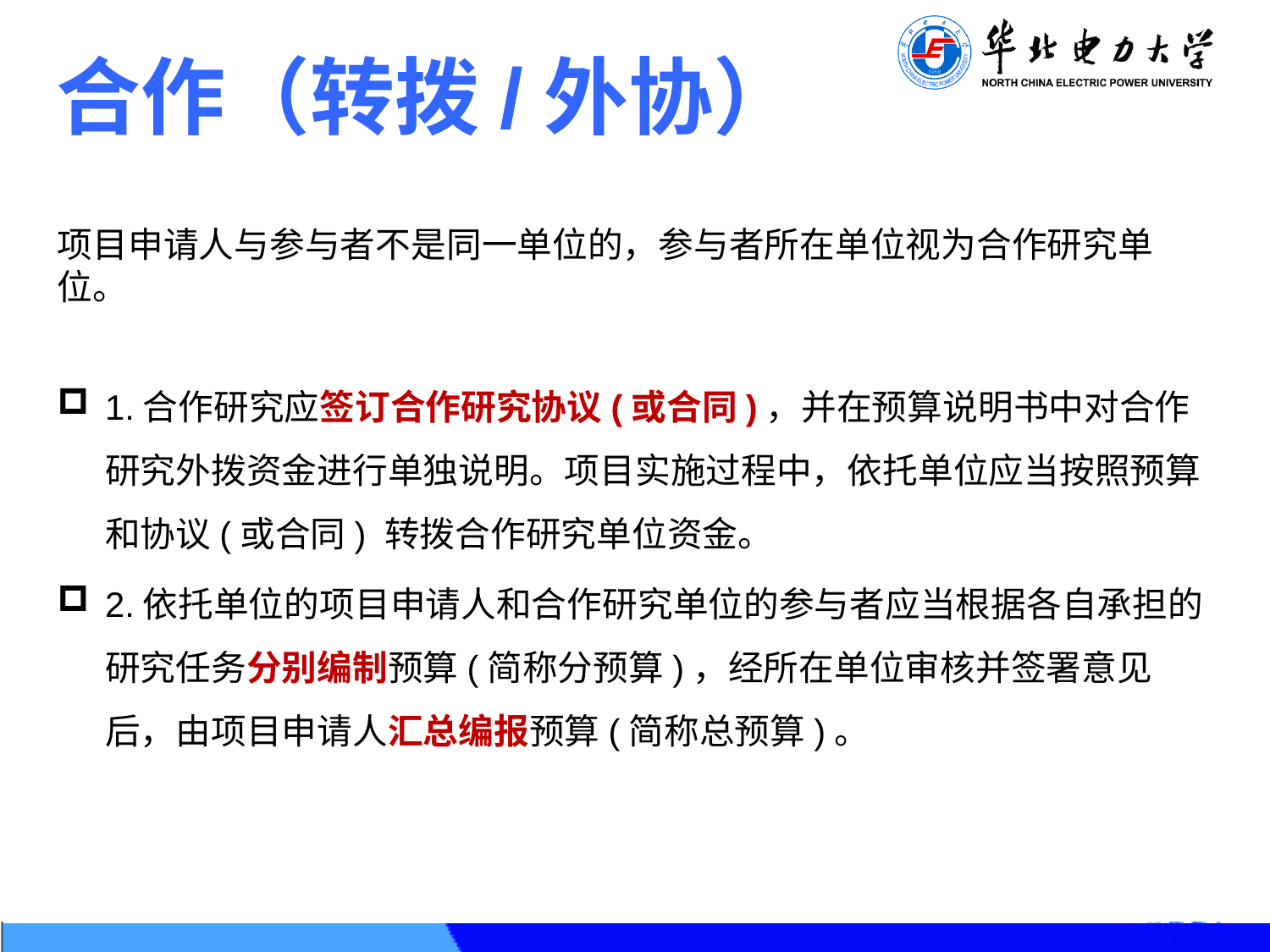

合作（转拨/外协）
项目申请人与参与者不是同一单位的，参与者所在单位视为合作研究单位。

1.合作研究应签订合作研究协议(或合同)，并在预算说明书中对合作研究外拨资金进行单独说明。项目实施过程中，依托单位应当按照预算和协议(或合同) 转拨合作研究单位资金。
2.依托单位的项目申请人和合作研究单位的参与者应当根据各自承担的研究任务分别编制预算(简称分预算)，经所在单位审核并签署意见后，由项目申请人汇总编报预算(简称总预算)。